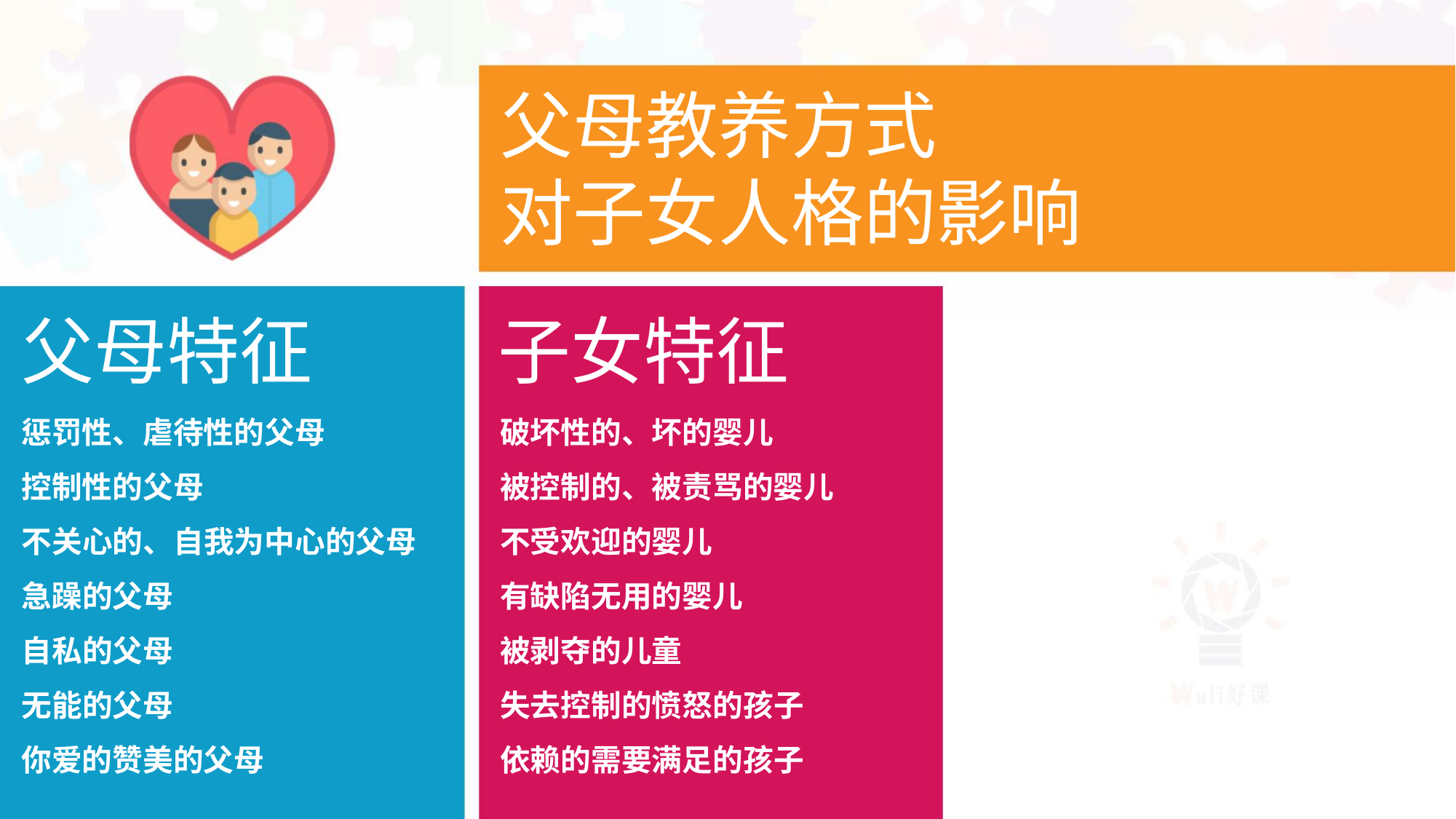

父母教养方式
对子女人格的影响
父母特征 子女特征
惩罚性、虐待性的父母
控制性的父母
破坏性的、坏的婴儿
被控制的、被责骂的婴儿
不受欢迎的婴儿
不关心的、自我为中心的父母
急躁的父母
有缺陷无用的婴儿
被剥夺的儿童
自私的父母
无能的父母
失去控制的愤怒的孩子
依赖的需要满足的孩子
你爱的赞美的父母